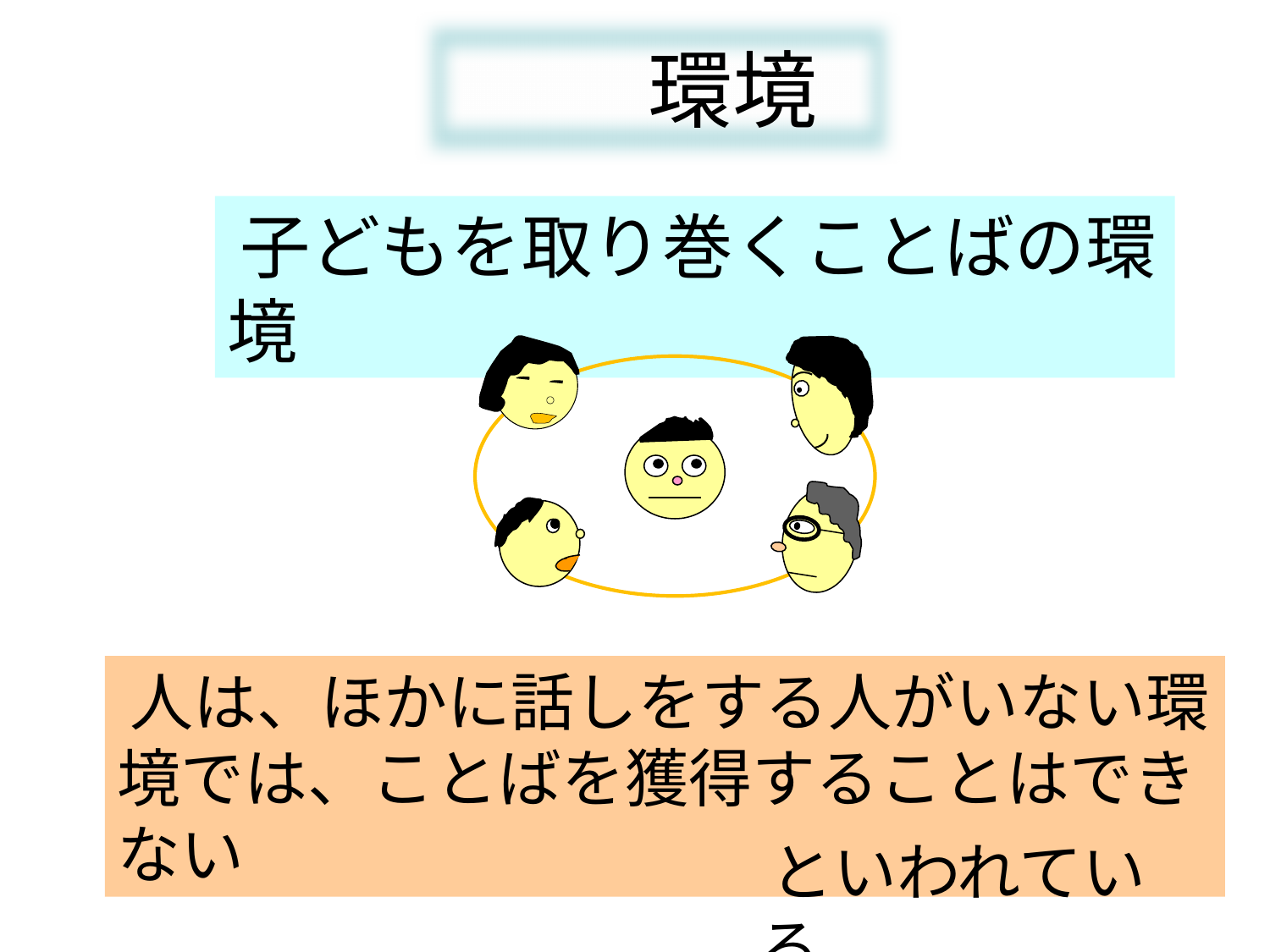

環境
子どもを取り巻くことばの環境

人は、ほかに話しをする人がいない環境では、ことばを獲得することはできない
といわれている